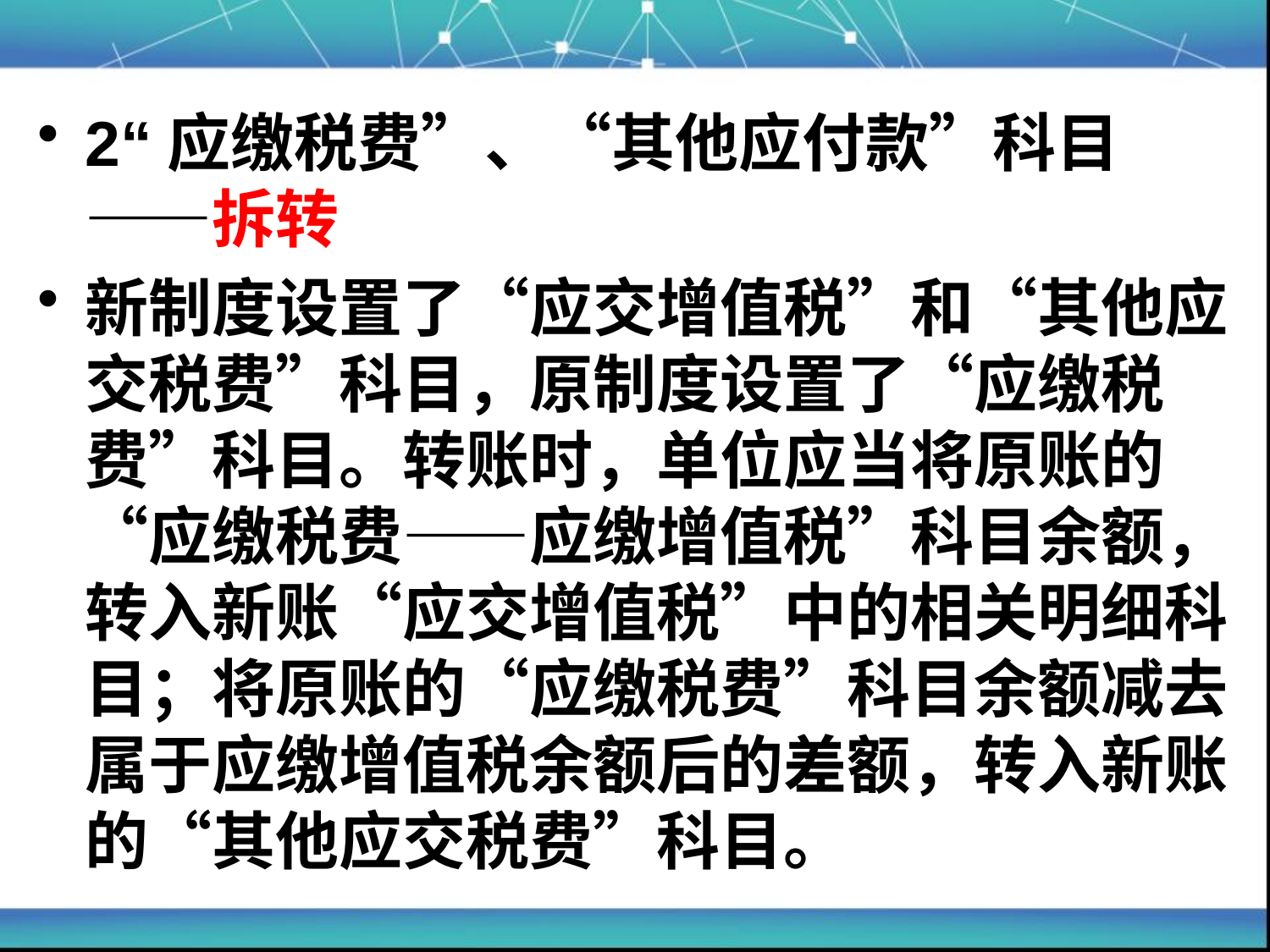

2“应缴税费”、“其他应付款”科目——拆转
新制度设置了“应交增值税”和“其他应交税费”科目，原制度设置了“应缴税费”科目。转账时，单位应当将原账的“应缴税费——应缴增值税”科目余额，转入新账“应交增值税”中的相关明细科目；将原账的“应缴税费”科目余额减去属于应缴增值税余额后的差额，转入新账的“其他应交税费”科目。